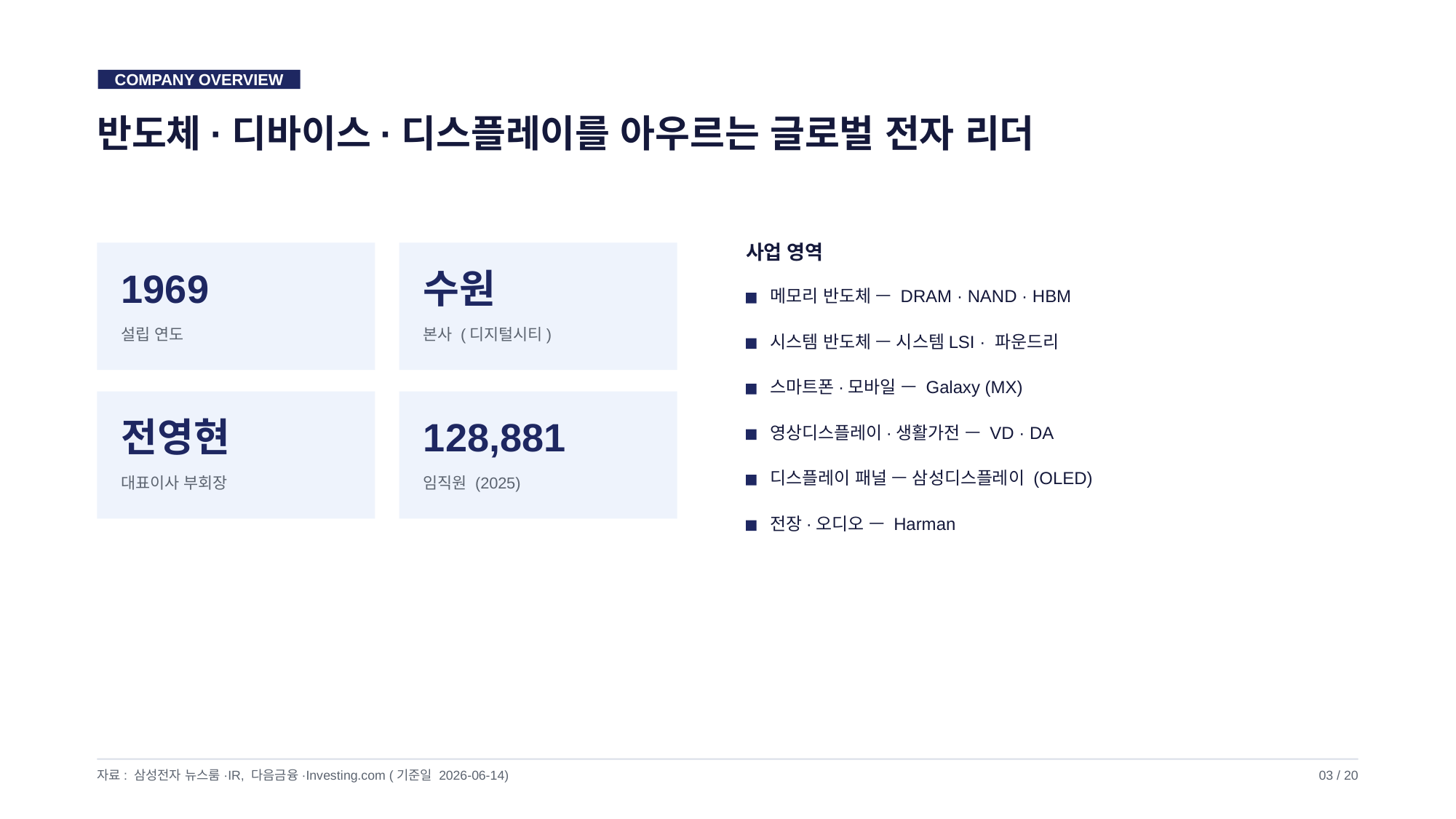

COMPANY OVERVIEW
반도체·디바이스·디스플레이를 아우르는 글로벌 전자 리더
사업 영역

1969
수원
메모리 반도체 — DRAM · NAND · HBM

설립 연도
본사 (디지털시티)
시스템 반도체 — 시스템LSI · 파운드리

스마트폰·모바일 — Galaxy (MX)

전영현
128,881
영상디스플레이·생활가전 — VD · DA

디스플레이 패널 — 삼성디스플레이 (OLED)
대표이사 부회장
임직원 (2025)

전장·오디오 — Harman

자료: 삼성전자 뉴스룸·IR, 다음금융·Investing.com (기준일 2026-06-14)
03 / 20